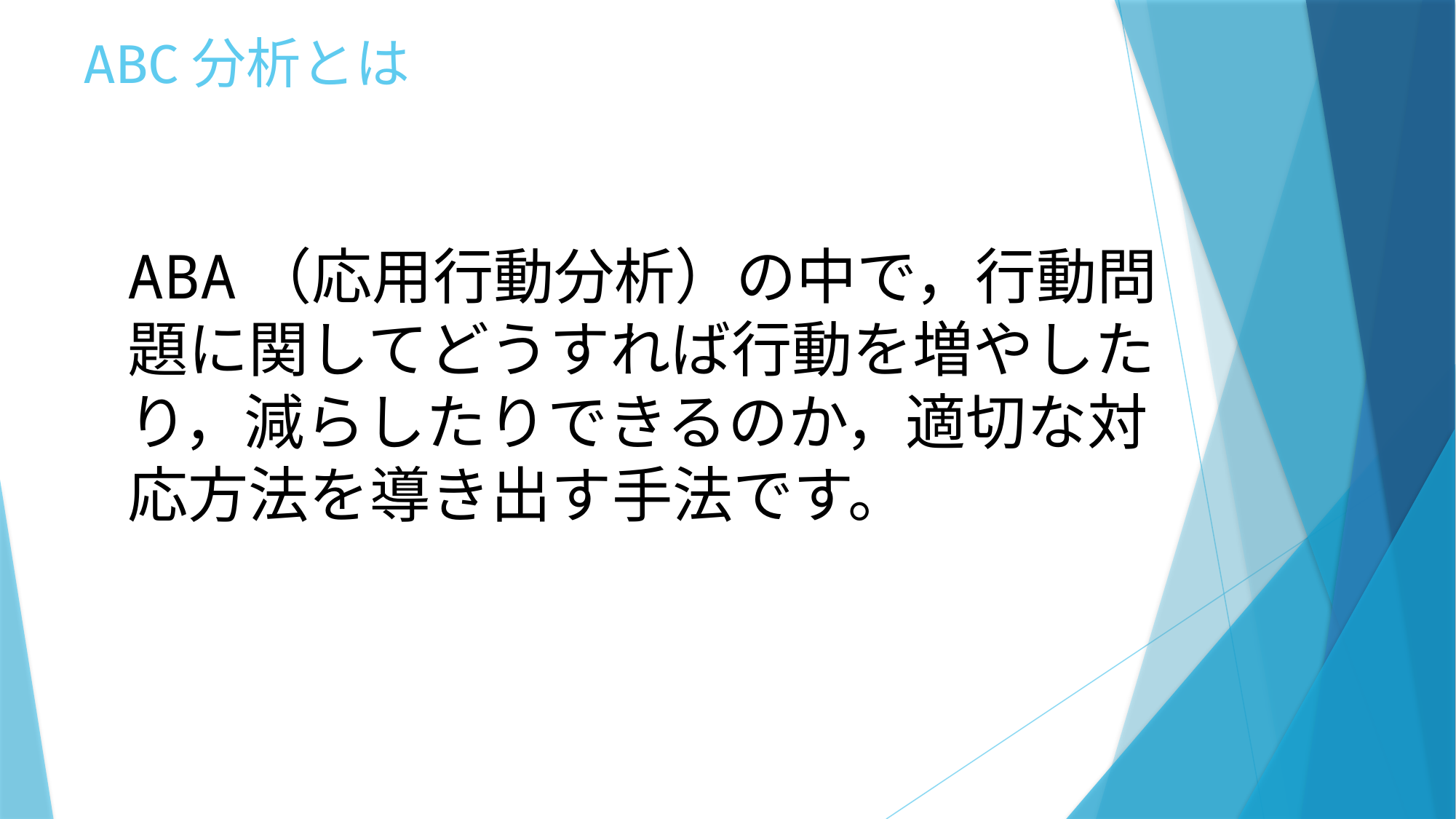

# ABC分析とは
ABA（応用行動分析）の中で，行動問題に関してどうすれば行動を増やしたり，減らしたりできるのか，適切な対応方法を導き出す手法です。